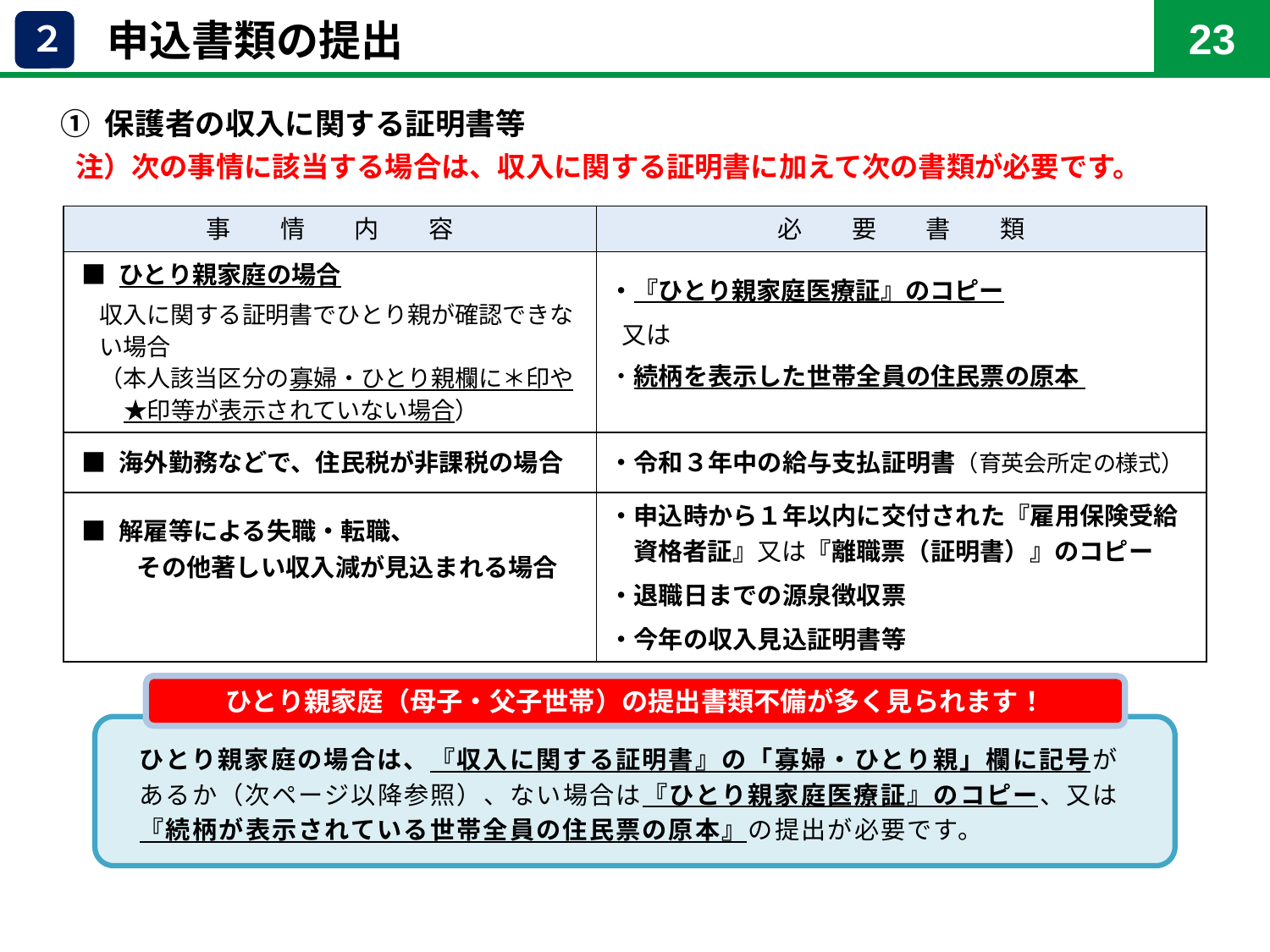

23
申込書類の提出
２

  ① 保護者の収入に関する証明書等

　注）次の事情に該当する場合は、収入に関する証明書に加えて次の書類が必要です。

| 事　　情　　内　　容 | 必　　要　　書　　類 |
| --- | --- |
| ■ ひとり親家庭の場合 　収入に関する証明書でひとり親が確認できな 　い場合 　（本人該当区分の寡婦・ひとり親欄に＊印や 　　★印等が表示されていない場合） | ・『ひとり親家庭医療証』のコピー 又は ・続柄を表示した世帯全員の住民票の原本 |
| ■ 海外勤務などで、住民税が非課税の場合 | ・令和３年中の給与支払証明書（育英会所定の様式） |
| ■ 解雇等による失職・転職、 　　 その他著しい収入減が見込まれる場合 | ・申込時から１年以内に交付された『雇用保険受給 資格者証』又は『離職票（証明書）』のコピー ・退職日までの源泉徴収票 ・今年の収入見込証明書等 |
ひとり親家庭（母子・父子世帯）の提出書類不備が多く見られます！
　ひとり親家庭の場合は、『収入に関する証明書』の「寡婦・ひとり親」欄に記号が
　あるか（次ページ以降参照）、ない場合は『ひとり親家庭医療証』のコピー、又は
　『続柄が表示されている世帯全員の住民票の原本』の提出が必要です。